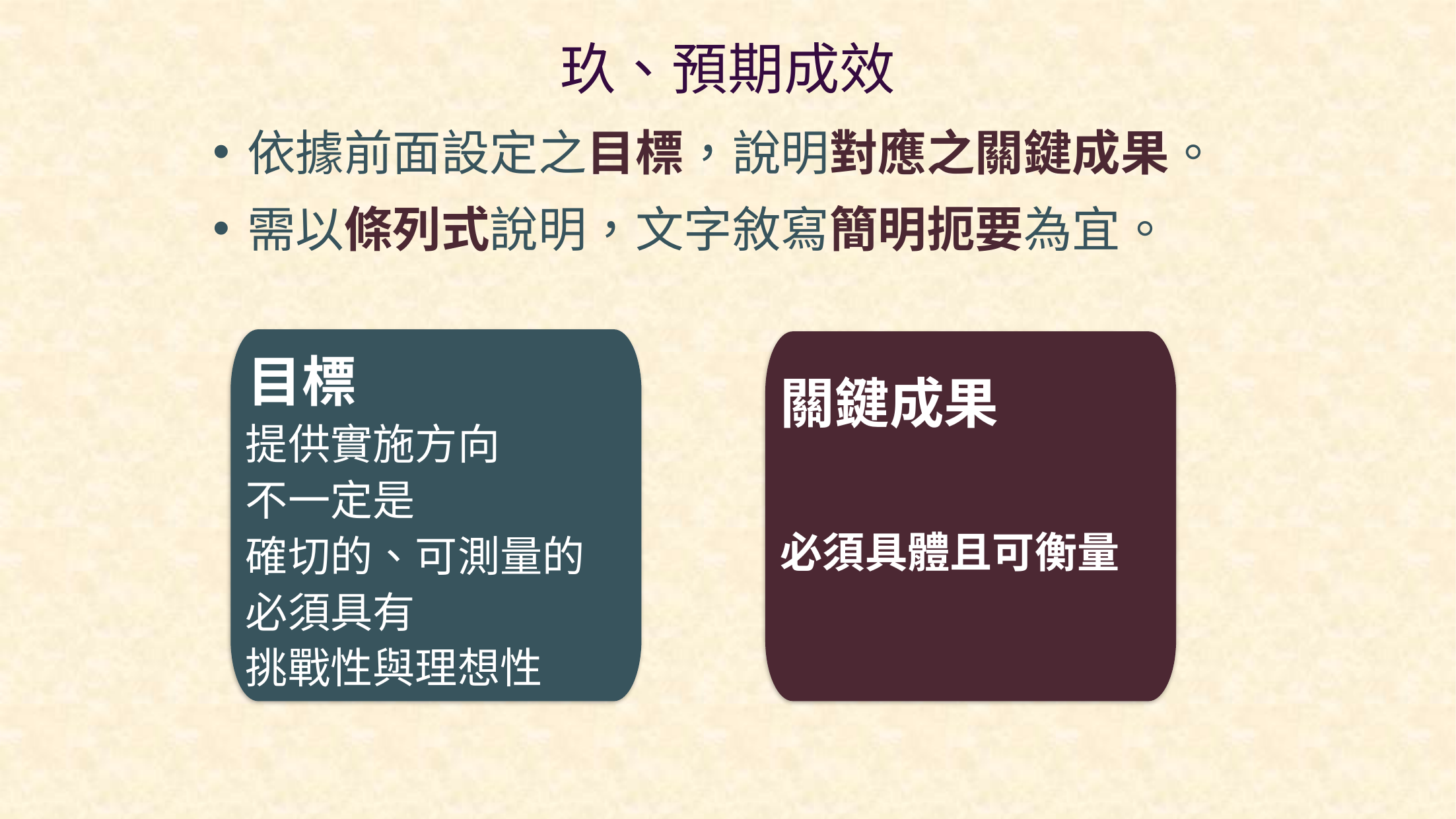

玖、預期成效
依據前面設定之目標，說明對應之關鍵成果。
需以條列式說明，文字敘寫簡明扼要為宜。
目標
提供實施方向
不一定是
確切的、可測量的
必須具有
挑戰性與理想性
關鍵成果
必須具體且可衡量